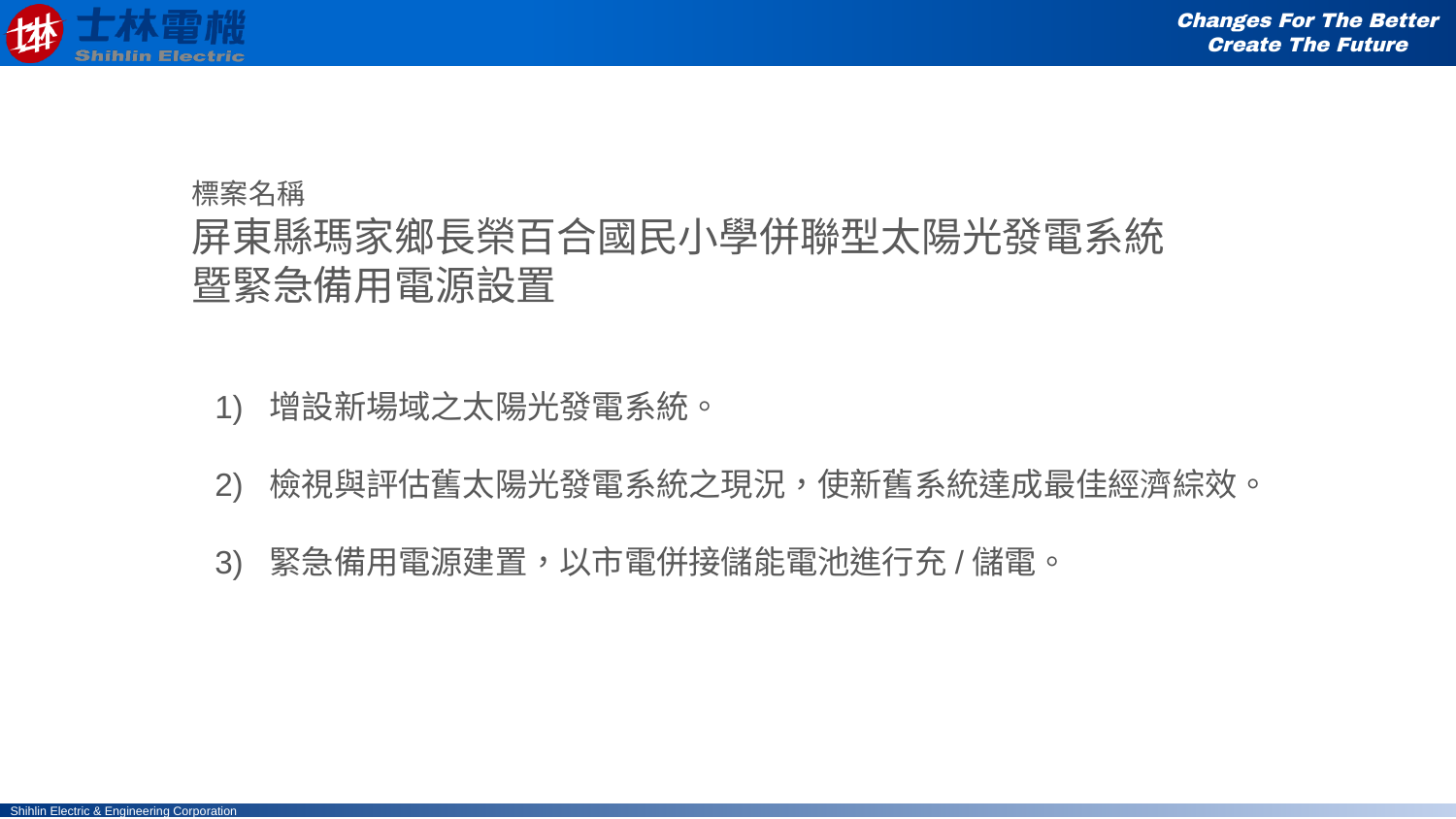

標案名稱
屏東縣瑪家鄉長榮百合國民小學併聯型太陽光發電系統暨緊急備用電源設置
增設新場域之太陽光發電系統。
檢視與評估舊太陽光發電系統之現況，使新舊系統達成最佳經濟綜效。
緊急備用電源建置，以市電併接儲能電池進行充/儲電。